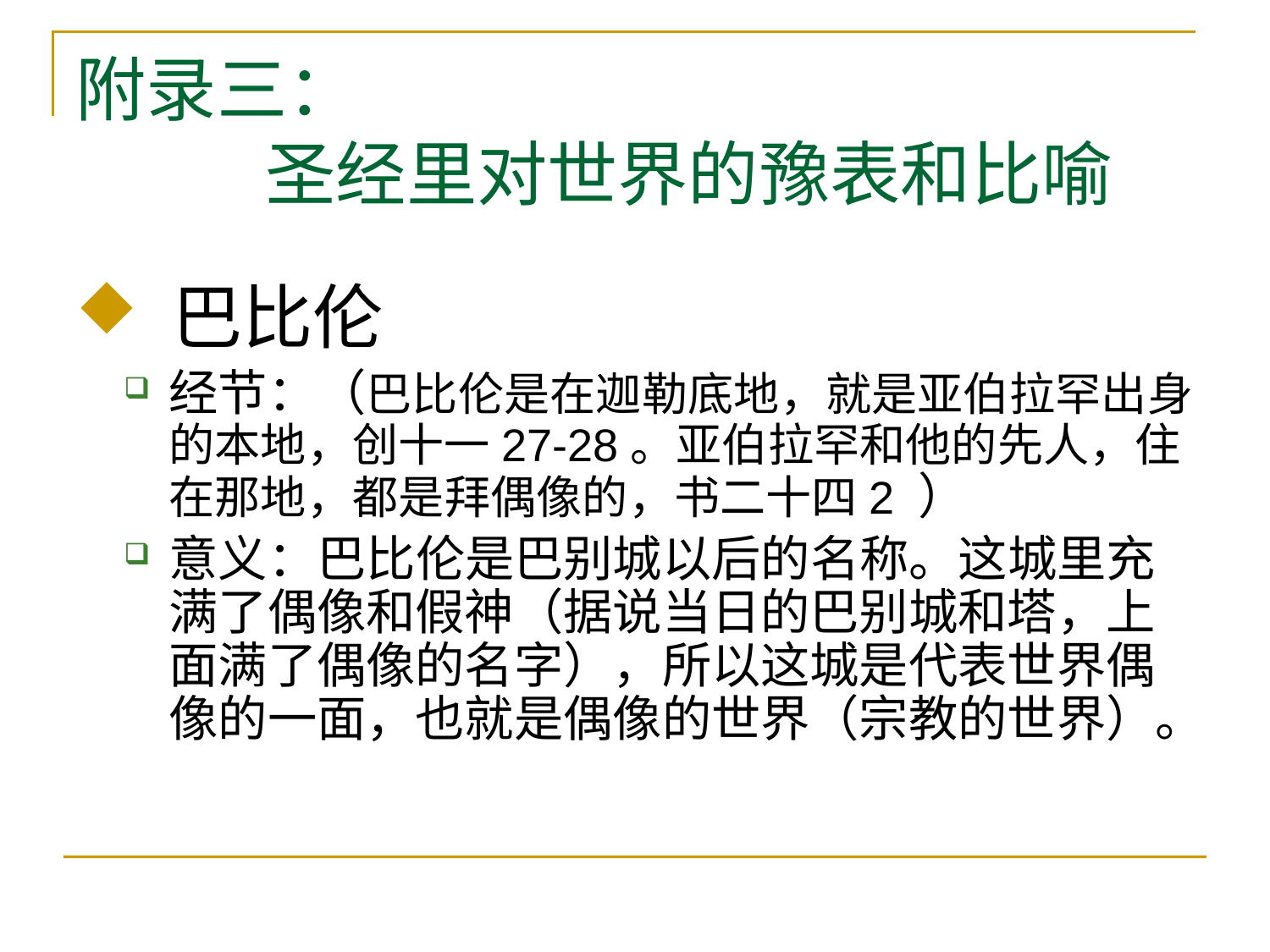

# 附录三： 圣经里对世界的豫表和比喻
 巴比伦
经节：（巴比伦是在迦勒底地，就是亚伯拉罕出身的本地，创十一27-28。亚伯拉罕和他的先人，住在那地，都是拜偶像的，书二十四2 ）
意义：巴比伦是巴别城以后的名称。这城里充满了偶像和假神（据说当日的巴别城和塔，上面满了偶像的名字），所以这城是代表世界偶像的一面，也就是偶像的世界（宗教的世界）。